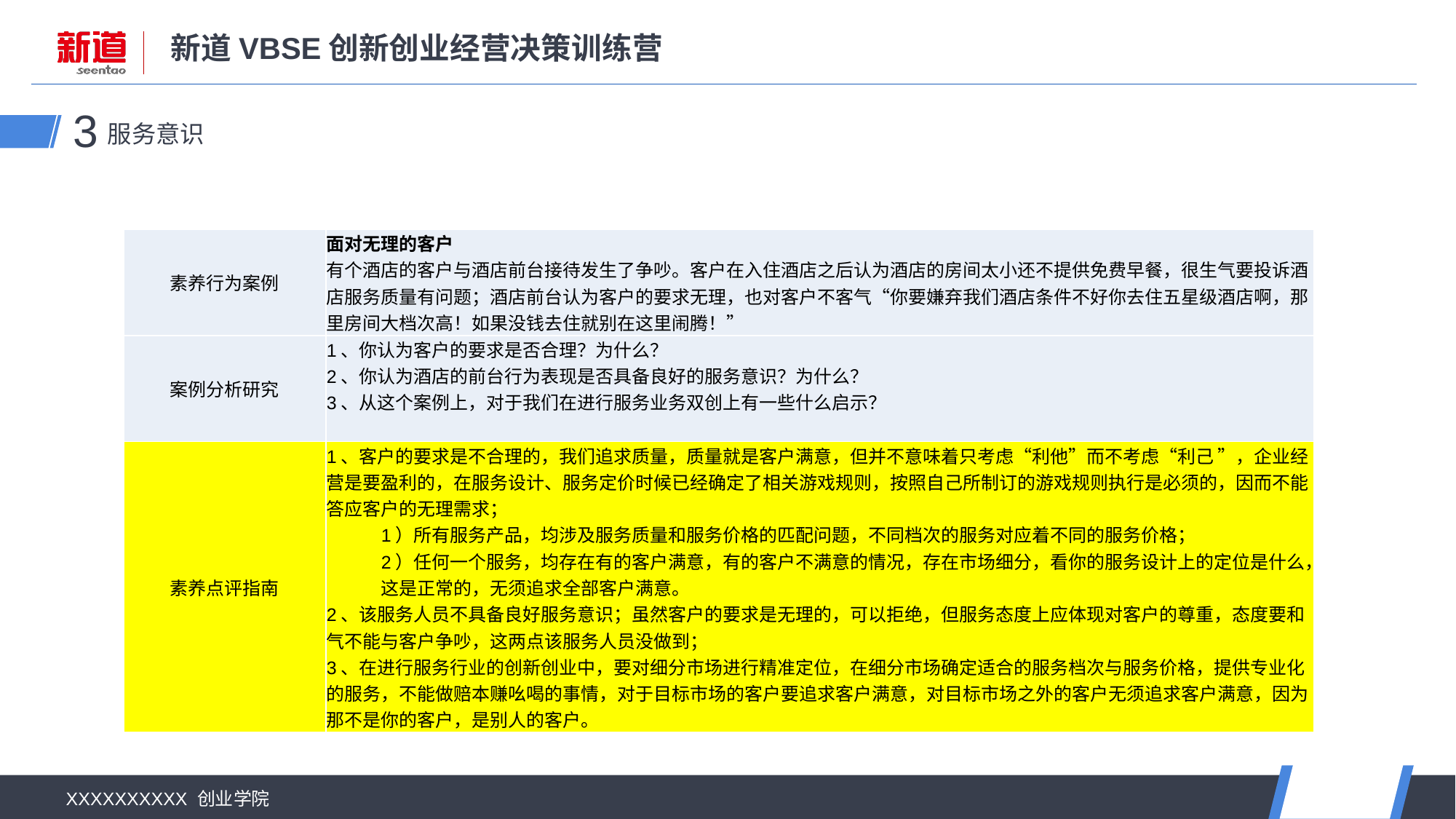

服务意识
3
| 素养行为案例 | 面对无理的客户 有个酒店的客户与酒店前台接待发生了争吵。客户在入住酒店之后认为酒店的房间太小还不提供免费早餐，很生气要投诉酒店服务质量有问题；酒店前台认为客户的要求无理，也对客户不客气“你要嫌弃我们酒店条件不好你去住五星级酒店啊，那里房间大档次高！如果没钱去住就别在这里闹腾！” |
| --- | --- |
| 案例分析研究 | 1、你认为客户的要求是否合理？为什么？ 2、你认为酒店的前台行为表现是否具备良好的服务意识？为什么？ 3、从这个案例上，对于我们在进行服务业务双创上有一些什么启示？ |
| 素养点评指南 | 1、客户的要求是不合理的，我们追求质量，质量就是客户满意，但并不意味着只考虑“利他”而不考虑“利己 ”，企业经营是要盈利的，在服务设计、服务定价时候已经确定了相关游戏规则，按照自己所制订的游戏规则执行是必须的，因而不能答应客户的无理需求； 1）所有服务产品，均涉及服务质量和服务价格的匹配问题，不同档次的服务对应着不同的服务价格； 2）任何一个服务，均存在有的客户满意，有的客户不满意的情况，存在市场细分，看你的服务设计上的定位是什么，这是正常的，无须追求全部客户满意。 2、该服务人员不具备良好服务意识；虽然客户的要求是无理的，可以拒绝，但服务态度上应体现对客户的尊重，态度要和气不能与客户争吵，这两点该服务人员没做到； 3、在进行服务行业的创新创业中，要对细分市场进行精准定位，在细分市场确定适合的服务档次与服务价格，提供专业化的服务，不能做赔本赚吆喝的事情，对于目标市场的客户要追求客户满意，对目标市场之外的客户无须追求客户满意，因为那不是你的客户，是别人的客户。 |
22